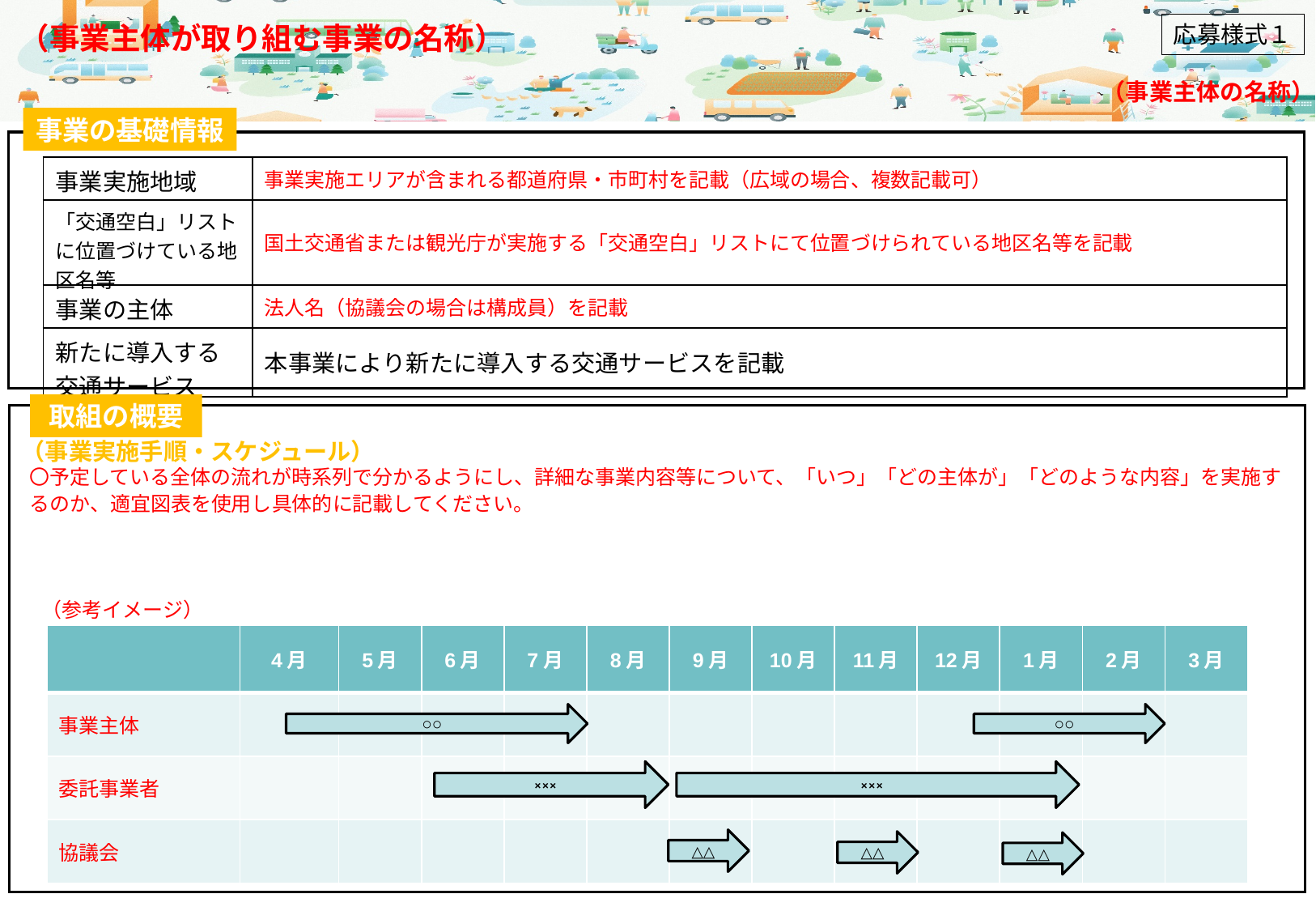

取り組む事業の名称をカッコは削除し記載してください。
（事業主体が取り組む事業の名称）
応募様式１
事業主体の名称をカッコは削除し、記載してください。
応募様式２ー１の「事業主体の名称」と一致させてください。

（事業主体の名称）
事業の基礎情報

様式内の説明文（赤字）は、記入に際し削除してください。
書式やフォントサイズは変更せず、黒字で記入すること。
| 事業実施地域 | 事業実施エリアが含まれる都道府県・市町村を記載（広域の場合、複数記載可） |
| --- | --- |
| 「交通空白」リストに位置づけている地区名等 | 国土交通省または観光庁が実施する「交通空白」リストにて位置づけられている地区名等を記載 |
| 事業の主体 | 法人名（協議会の場合は構成員）を記載 |
| 新たに導入する 交通サービス | 本事業により新たに導入する交通サービスを記載 |
取組の概要

（事業実施手順・スケジュール）

〇予定している全体の流れが時系列で分かるようにし、詳細な事業内容等について、「いつ」「どの主体が」「どのような内容」を実施するのか、適宜図表を使用し具体的に記載してください。
（参考イメージ）
|  | 4月 | 5月 | 6月 | 7月 | 8月 | 9月 | 10月 | 11月 | 12月 | 1月 | 2月 | 3月 |
| --- | --- | --- | --- | --- | --- | --- | --- | --- | --- | --- | --- | --- |
| 事業主体 |  |  |  |  |  |  |  |  |  |  |  |  |
| 委託事業者 |  |  |  |  |  |  |  |  |  |  |  |  |
| 協議会 |  |  |  |  |  |  |  |  |  |  |  |  |
○○
○○
×××
×××
△△
△△
△△